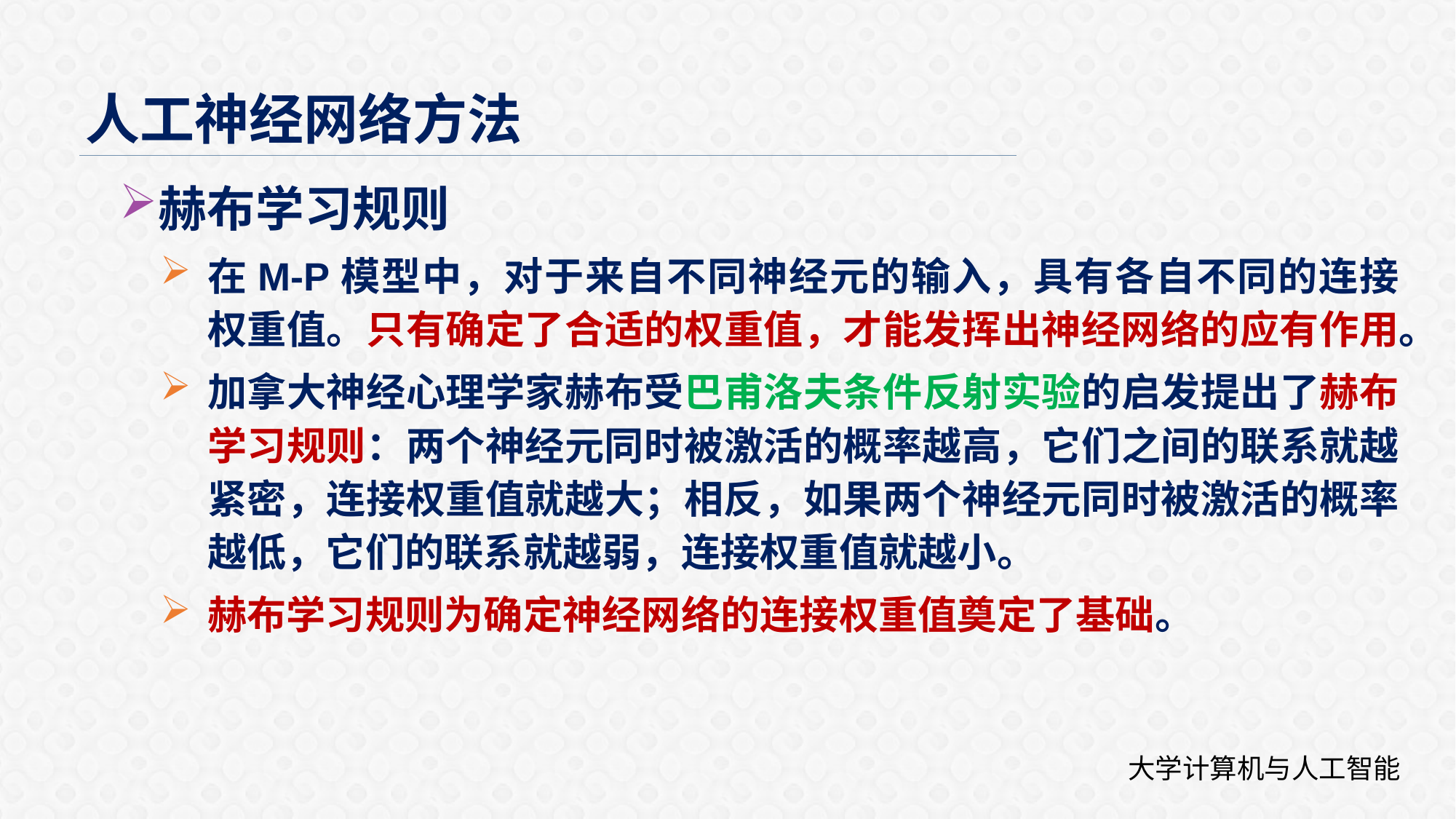

人工神经网络方法
赫布学习规则
在M-P模型中，对于来自不同神经元的输入，具有各自不同的连接权重值。只有确定了合适的权重值，才能发挥出神经网络的应有作用。
加拿大神经心理学家赫布受巴甫洛夫条件反射实验的启发提出了赫布学习规则：两个神经元同时被激活的概率越高，它们之间的联系就越紧密，连接权重值就越大；相反，如果两个神经元同时被激活的概率越低，它们的联系就越弱，连接权重值就越小。
赫布学习规则为确定神经网络的连接权重值奠定了基础。